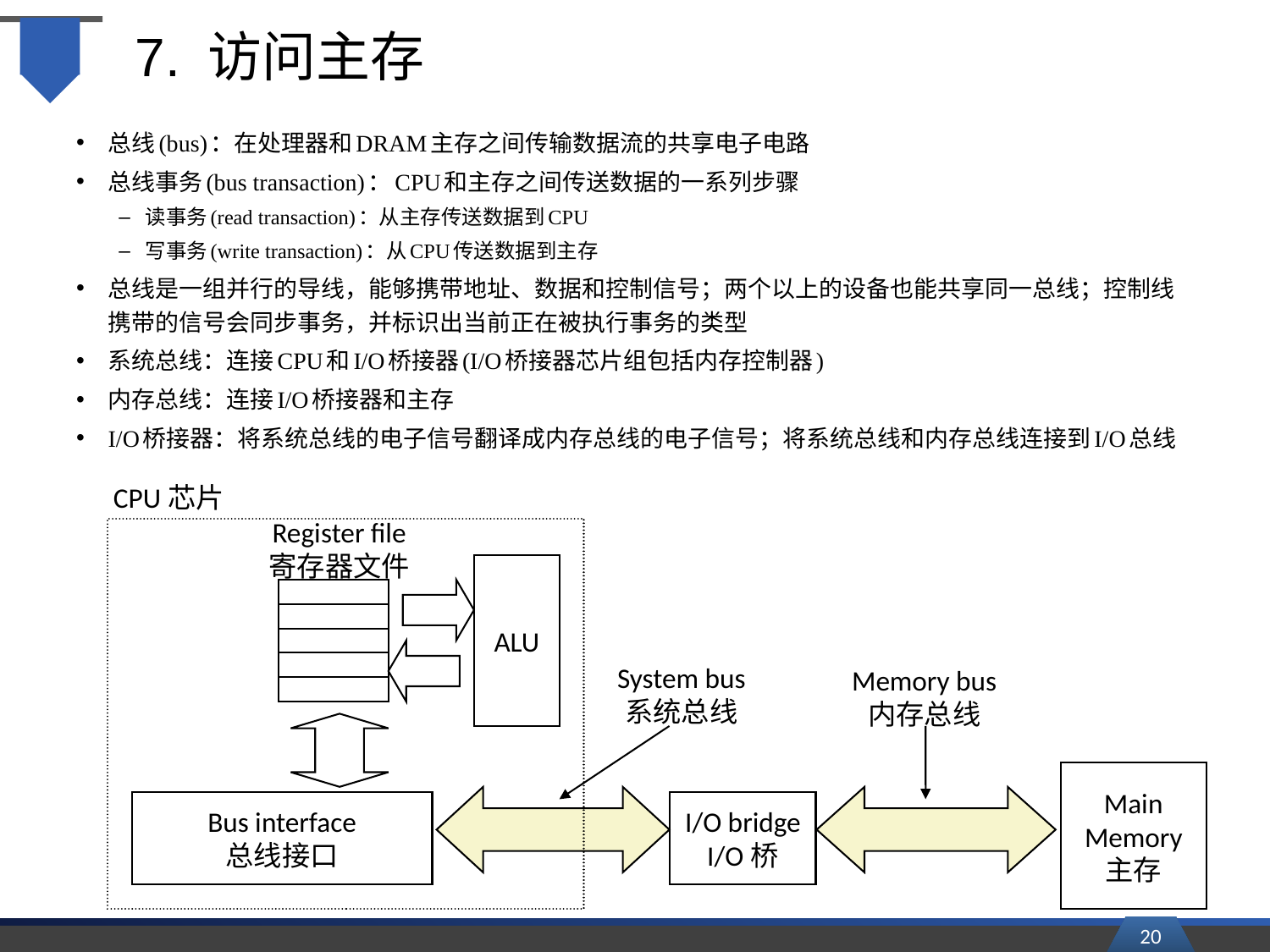

# 7. 访问主存
总线(bus)：在处理器和DRAM主存之间传输数据流的共享电子电路
总线事务(bus transaction)：CPU和主存之间传送数据的一系列步骤
读事务(read transaction)：从主存传送数据到CPU
写事务(write transaction)：从CPU传送数据到主存
总线是一组并行的导线，能够携带地址、数据和控制信号；两个以上的设备也能共享同一总线；控制线携带的信号会同步事务，并标识出当前正在被执行事务的类型
系统总线：连接CPU和I/O桥接器(I/O桥接器芯片组包括内存控制器)
内存总线：连接I/O桥接器和主存
I/O桥接器：将系统总线的电子信号翻译成内存总线的电子信号；将系统总线和内存总线连接到I/O总线
CPU芯片
Register file
寄存器文件

ALU

System bus
系统总线
Memory bus
内存总线

Main
Memory
主存

Bus interface
总线接口
I/O bridge
I/O桥
20